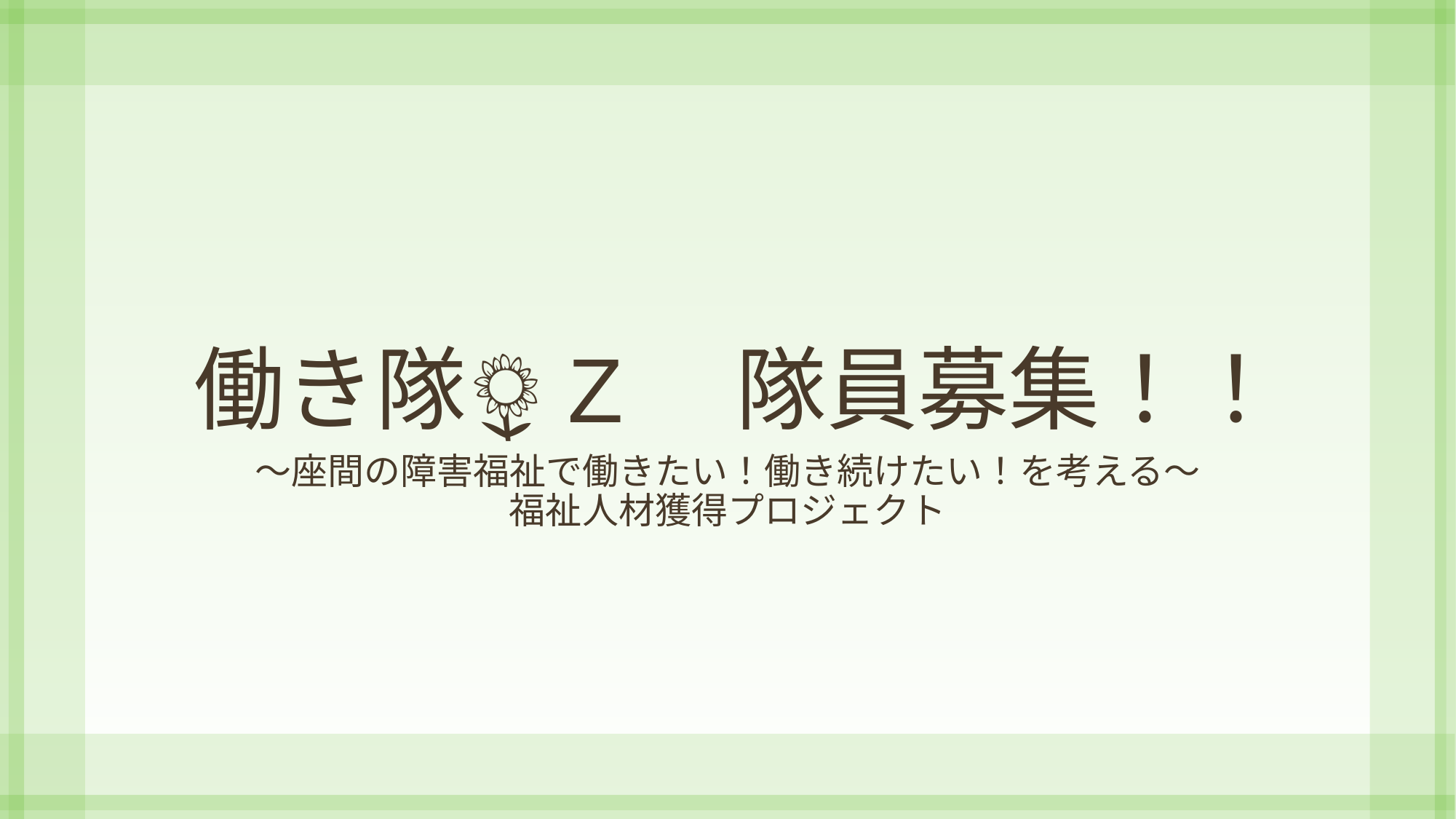

# 働き隊🌻Z　隊員募集！！
～座間の障害福祉で働きたい！働き続けたい！を考える～
福祉人材獲得プロジェクト